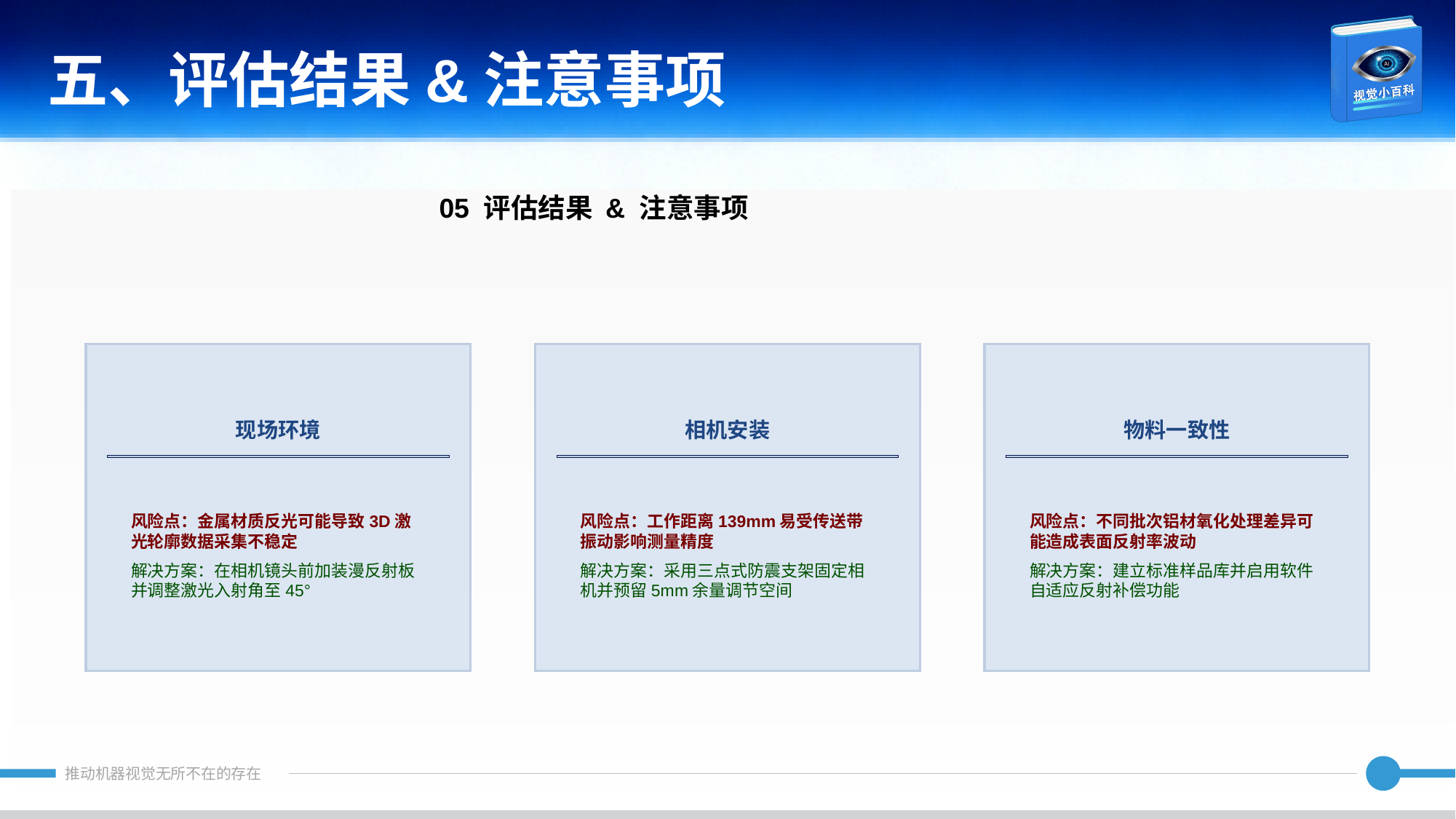

五、评估结果&注意事项

05 评估结果 & 注意事项

现场环境

相机安装

物料一致性

风险点：金属材质反光可能导致3D激光轮廓数据采集不稳定
解决方案：在相机镜头前加装漫反射板并调整激光入射角至45°

风险点：工作距离139mm易受传送带振动影响测量精度
解决方案：采用三点式防震支架固定相机并预留5mm余量调节空间

风险点：不同批次铝材氧化处理差异可能造成表面反射率波动
解决方案：建立标准样品库并启用软件自适应反射补偿功能
10